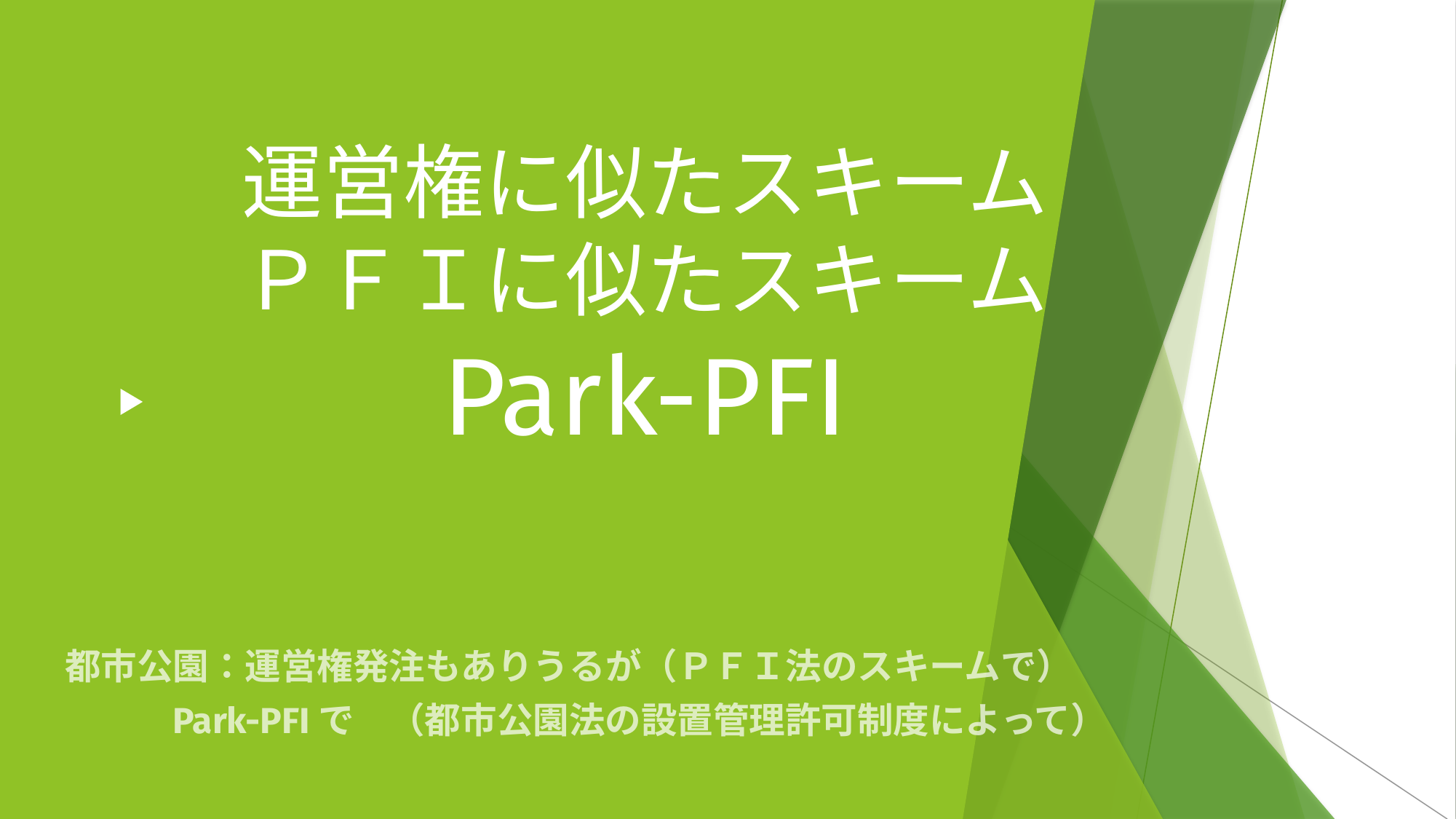

# 運営権に似たスキーム ＰＦＩに似たスキーム Park-PFI

都市公園：運営権発注もありうるが（ＰＦＩ法のスキームで）
			Park-PFIで				（都市公園法の設置管理許可制度によって）